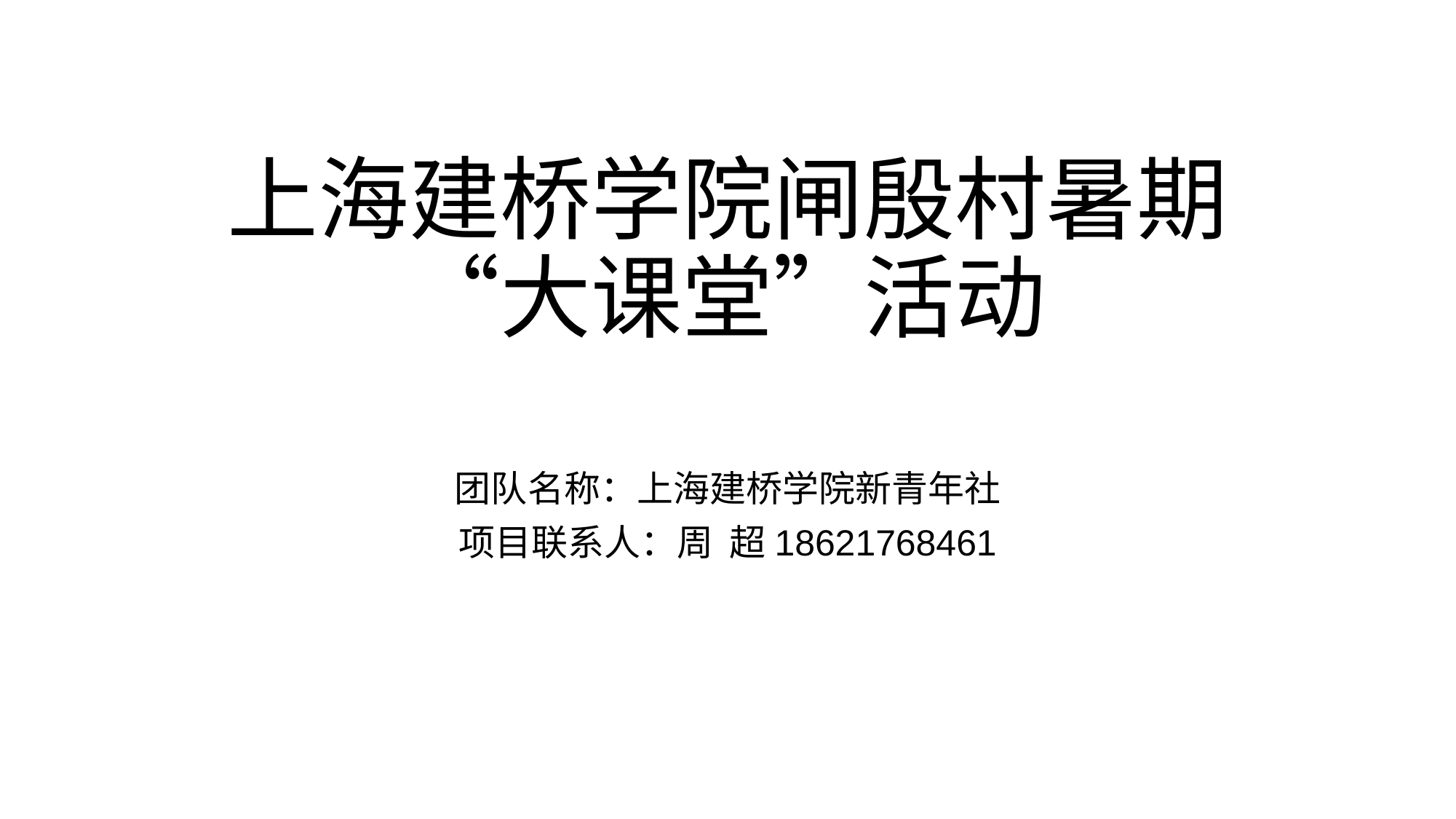

# 上海建桥学院闸殷村暑期“大课堂”活动
团队名称：上海建桥学院新青年社
项目联系人：周  超18621768461